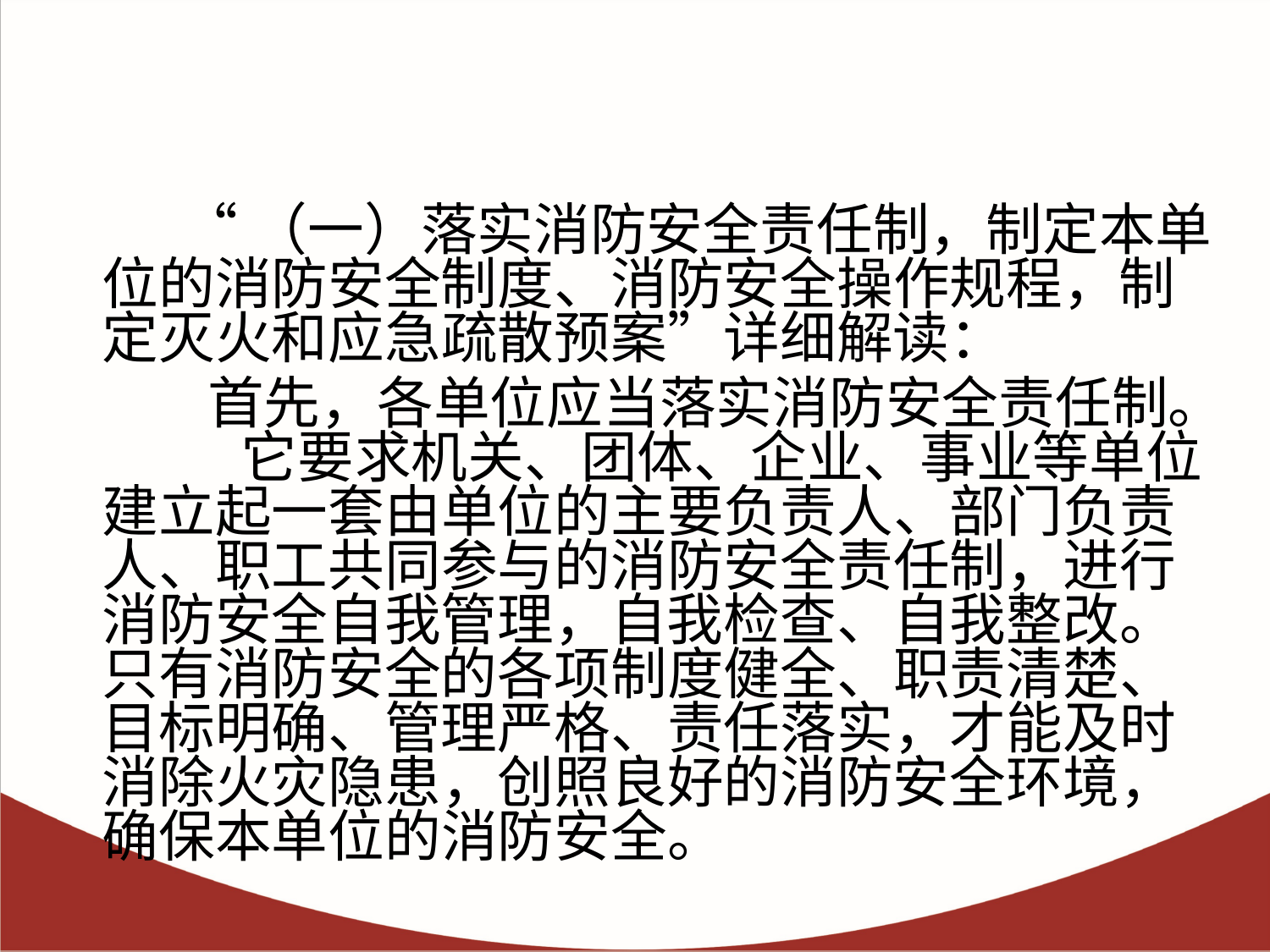

“（一）落实消防安全责任制，制定本单位的消防安全制度、消防安全操作规程，制定灭火和应急疏散预案”详细解读：
           首先，各单位应当落实消防安全责任制。           它要求机关、团体、企业、事业等单位建立起一套由单位的主要负责人、部门负责人、职工共同参与的消防安全责任制，进行消防安全自我管理，自我检查、自我整改。只有消防安全的各项制度健全、职责清楚、目标明确、管理严格、责任落实，才能及时消除火灾隐患，创照良好的消防安全环境，确保本单位的消防安全。